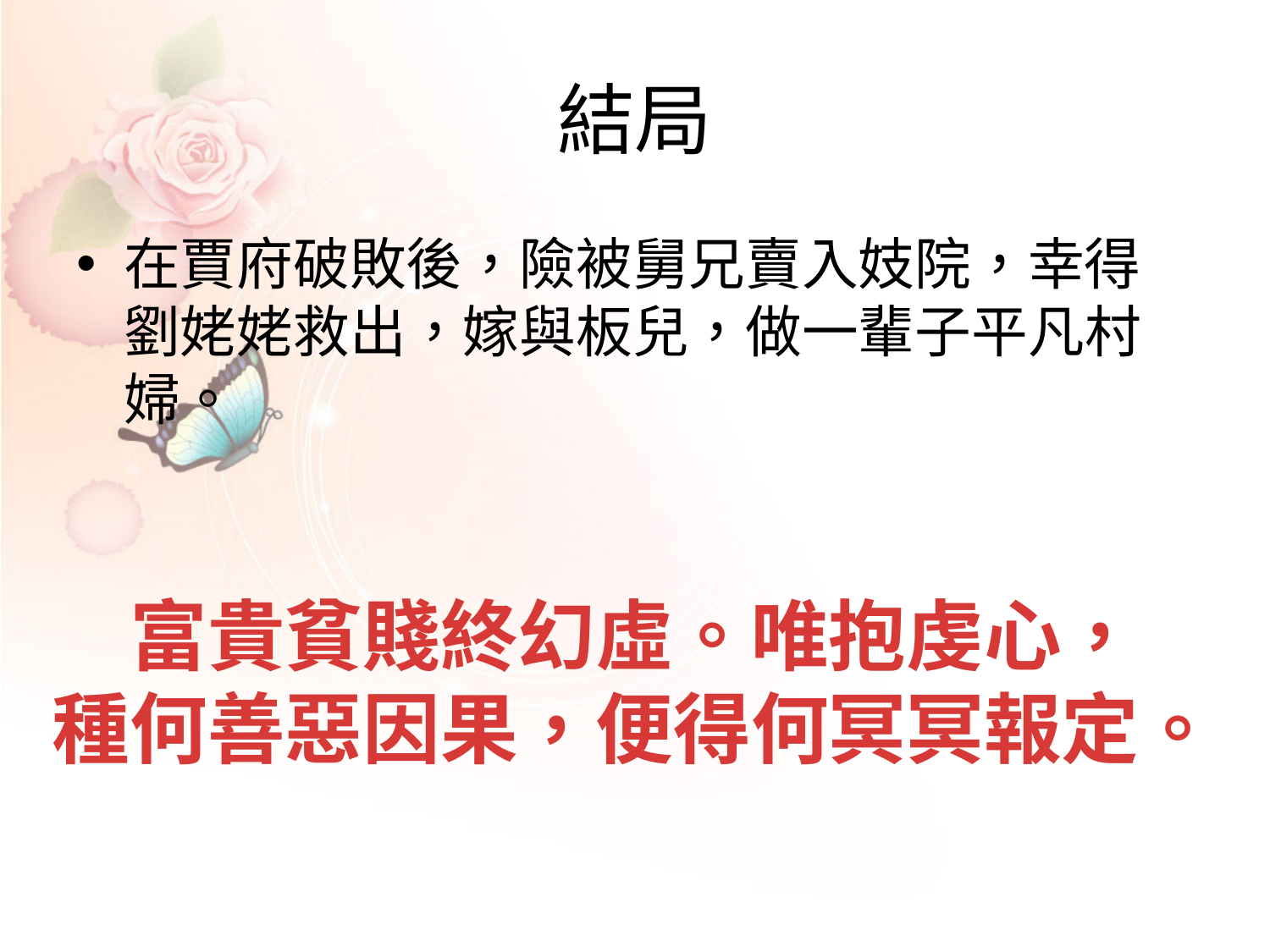

# 結局
在賈府破敗後，險被舅兄賣入妓院，幸得劉姥姥救出，嫁與板兒，做一輩子平凡村婦。

富貴貧賤終幻虛。唯抱虔心，
種何善惡因果，便得何冥冥報定。